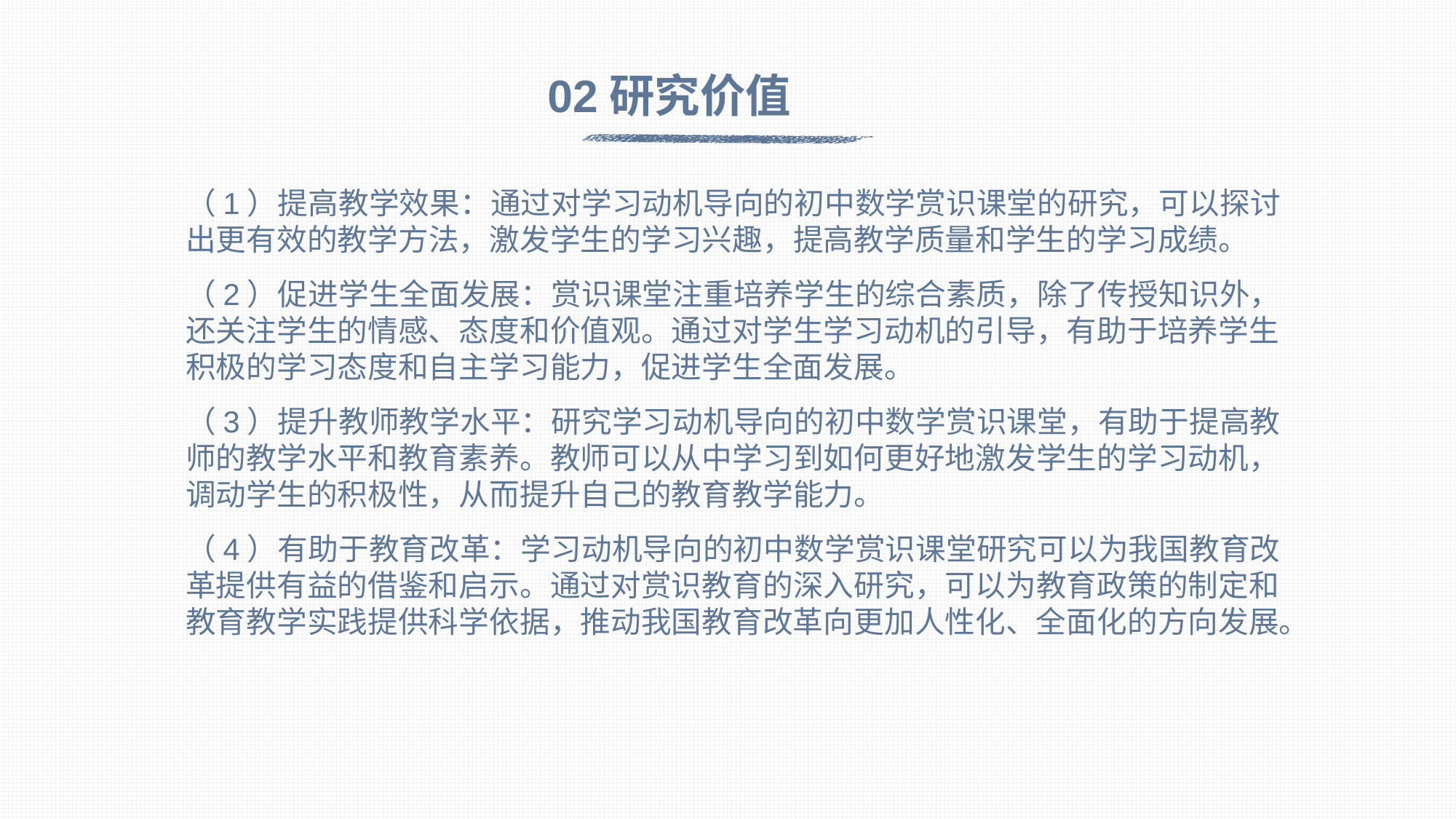

02研究价值

（1）提高教学效果：通过对学习动机导向的初中数学赏识课堂的研究，可以探讨出更有效的教学方法，激发学生的学习兴趣，提高教学质量和学生的学习成绩。
（2）促进学生全面发展：赏识课堂注重培养学生的综合素质，除了传授知识外，还关注学生的情感、态度和价值观。通过对学生学习动机的引导，有助于培养学生积极的学习态度和自主学习能力，促进学生全面发展。
（3）提升教师教学水平：研究学习动机导向的初中数学赏识课堂，有助于提高教师的教学水平和教育素养。教师可以从中学习到如何更好地激发学生的学习动机，调动学生的积极性，从而提升自己的教育教学能力。
（4）有助于教育改革：学习动机导向的初中数学赏识课堂研究可以为我国教育改革提供有益的借鉴和启示。通过对赏识教育的深入研究，可以为教育政策的制定和教育教学实践提供科学依据，推动我国教育改革向更加人性化、全面化的方向发展。